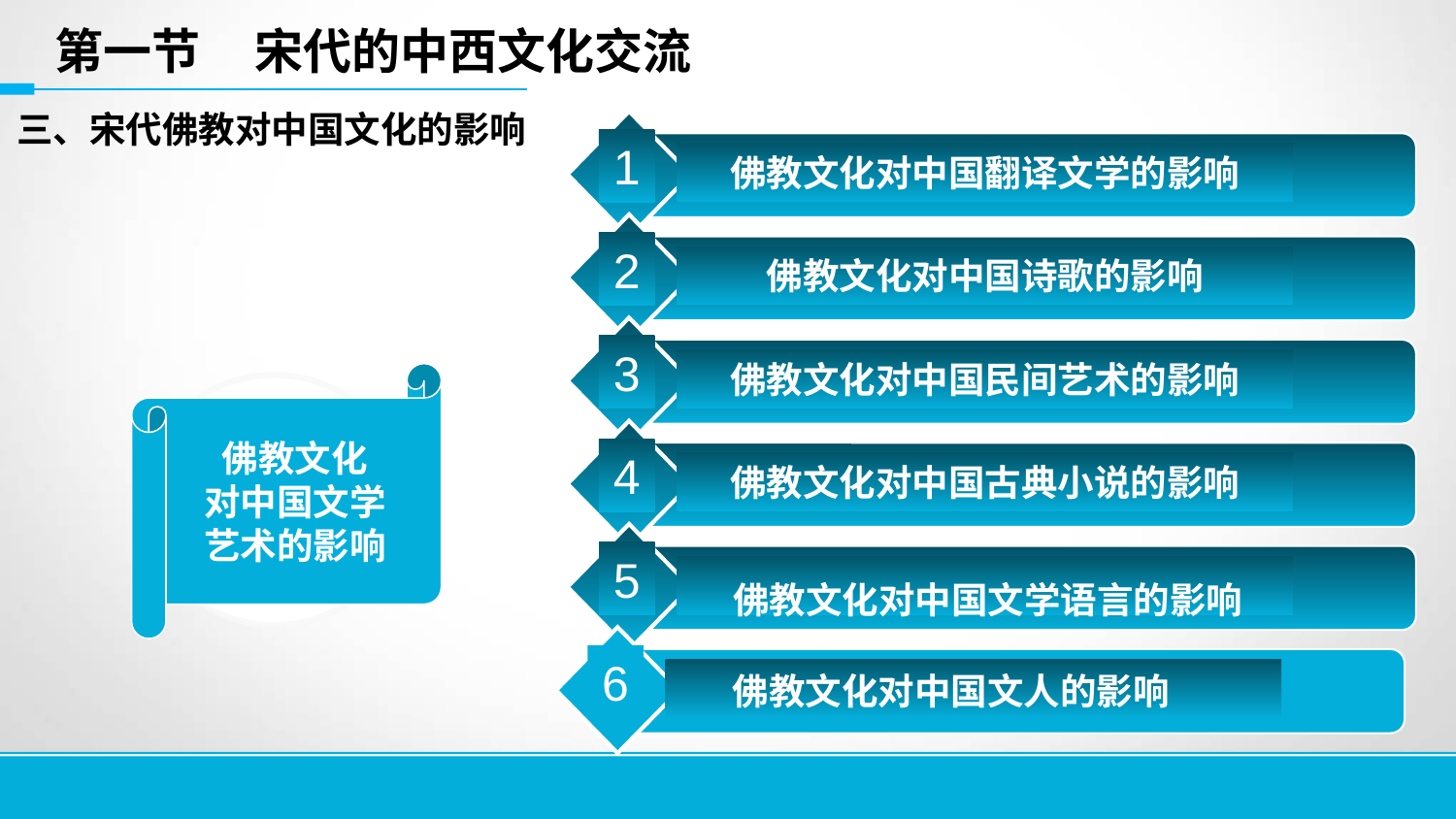

第一节     宋代的中西文化交流

三、宋代佛教对中国文化的影响

1

佛教文化对中国翻译文学的影响

2

佛教文化对中国诗歌的影响

3

佛教文化对中国民间艺术的影响

佛教文化
对中国文学
艺术的影响

佛教文化
对中国文学
的影响

4

佛教文化对中国古典小说的影响

5

佛教文化对中国文学语言的影响

6

佛教文化对中国文人的影响
8